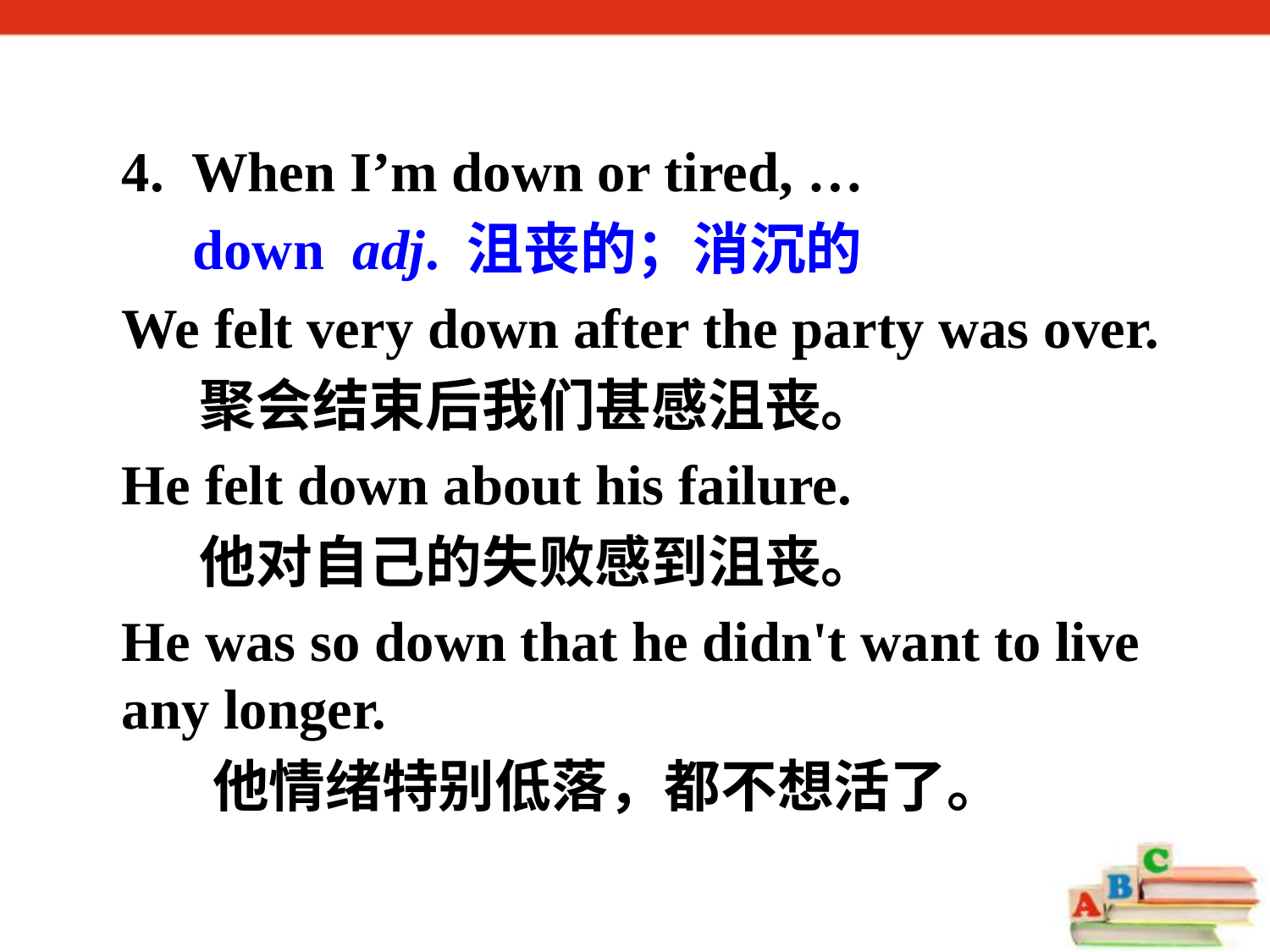

4.  When I’m down or tired, …
     down  adj. 沮丧的；消沉的
We felt very down after the party was over.
     聚会结束后我们甚感沮丧。
He felt down about his failure.
     他对自己的失败感到沮丧。
He was so down that he didn't want to live any longer.
      他情绪特别低落，都不想活了。